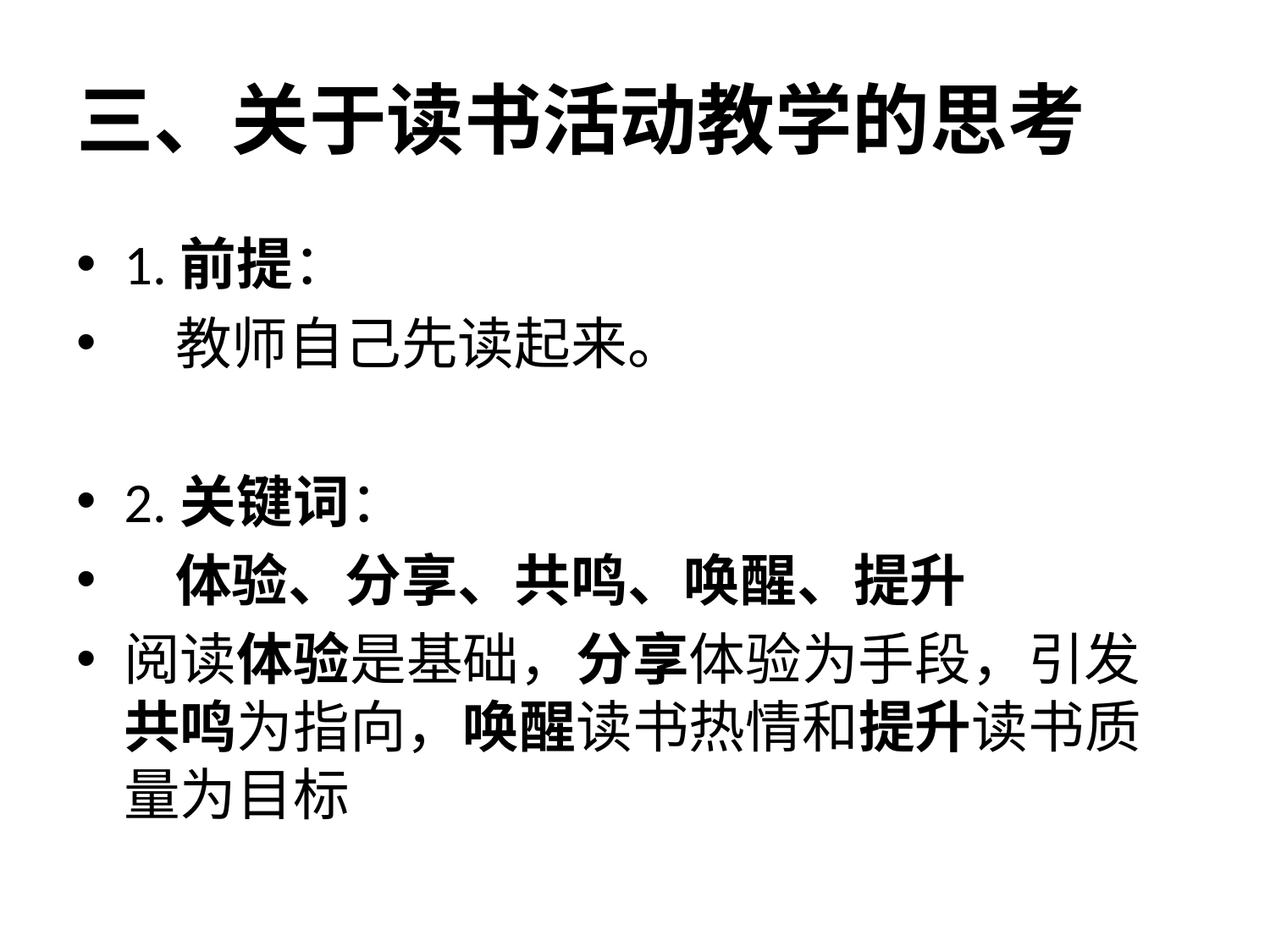

# 三、关于读书活动教学的思考
1.前提：
   教师自己先读起来。

2.关键词：
   体验、分享、共鸣、唤醒、提升
阅读体验是基础，分享体验为手段，引发共鸣为指向，唤醒读书热情和提升读书质量为目标